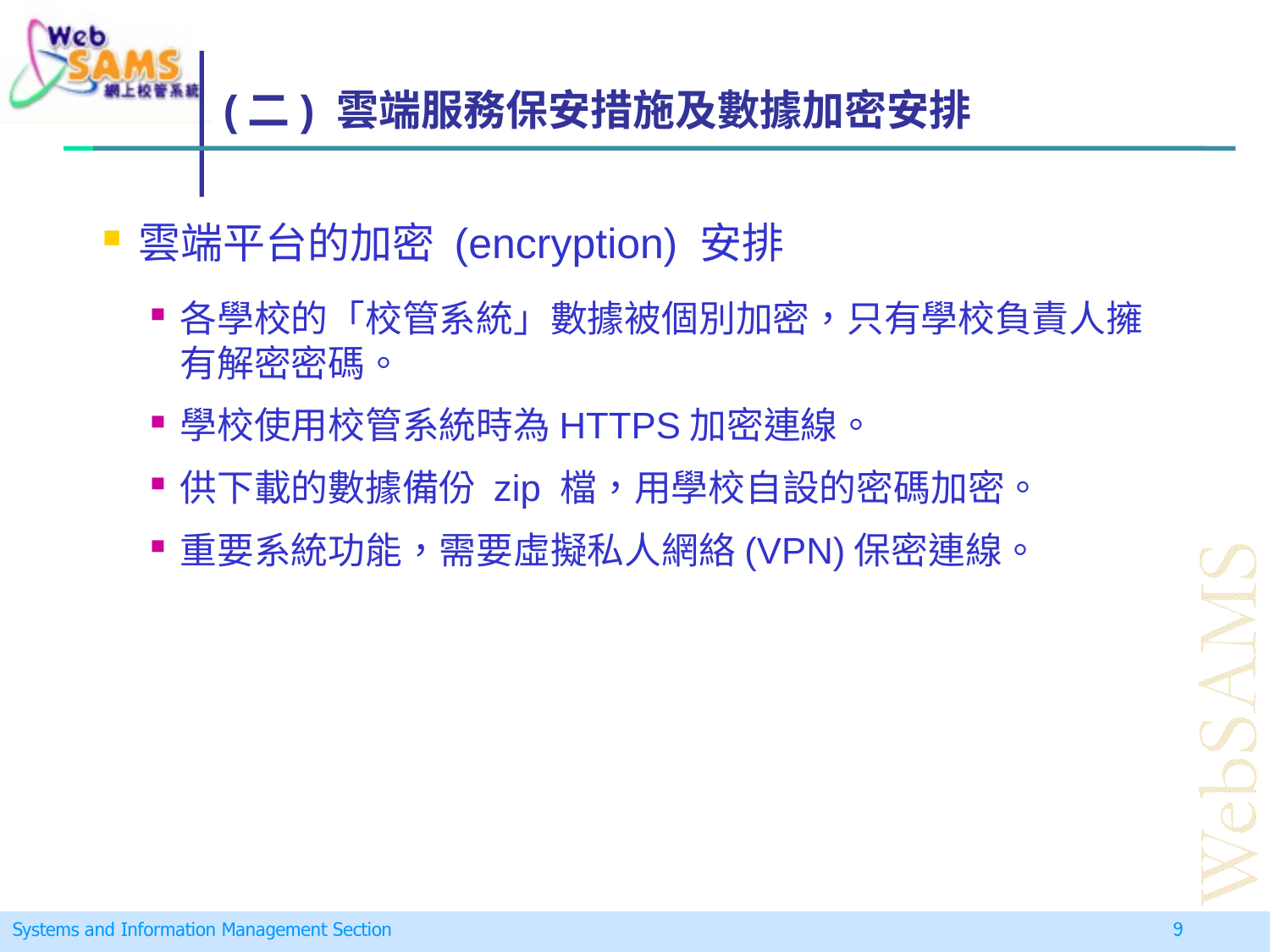

(二) 雲端服務保安措施及數據加密安排
雲端平台的加密 (encryption) 安排
各學校的「校管系統」數據被個別加密，只有學校負責人擁有解密密碼。
學校使用校管系統時為HTTPS加密連線。
供下載的數據備份 zip 檔，用學校自設的密碼加密。
重要系統功能，需要虛擬私人網絡(VPN)保密連線。